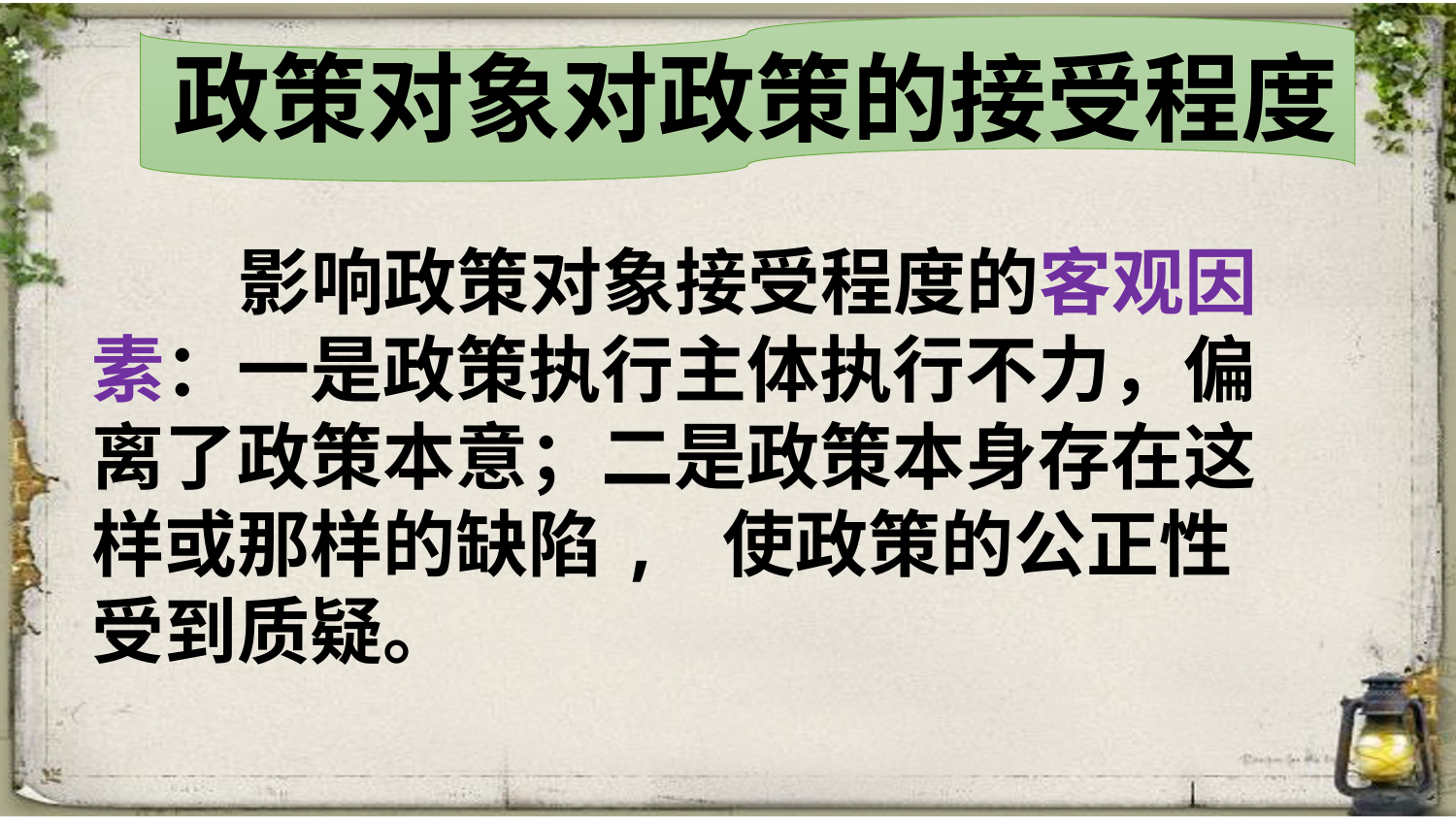

政策对象对政策的接受程度
         影响政策对象接受程度的客观因素：一是政策执行主体执行不力，偏离了政策本意；二是政策本身存在这样或那样的缺陷, 使政策的公正性受到质疑。